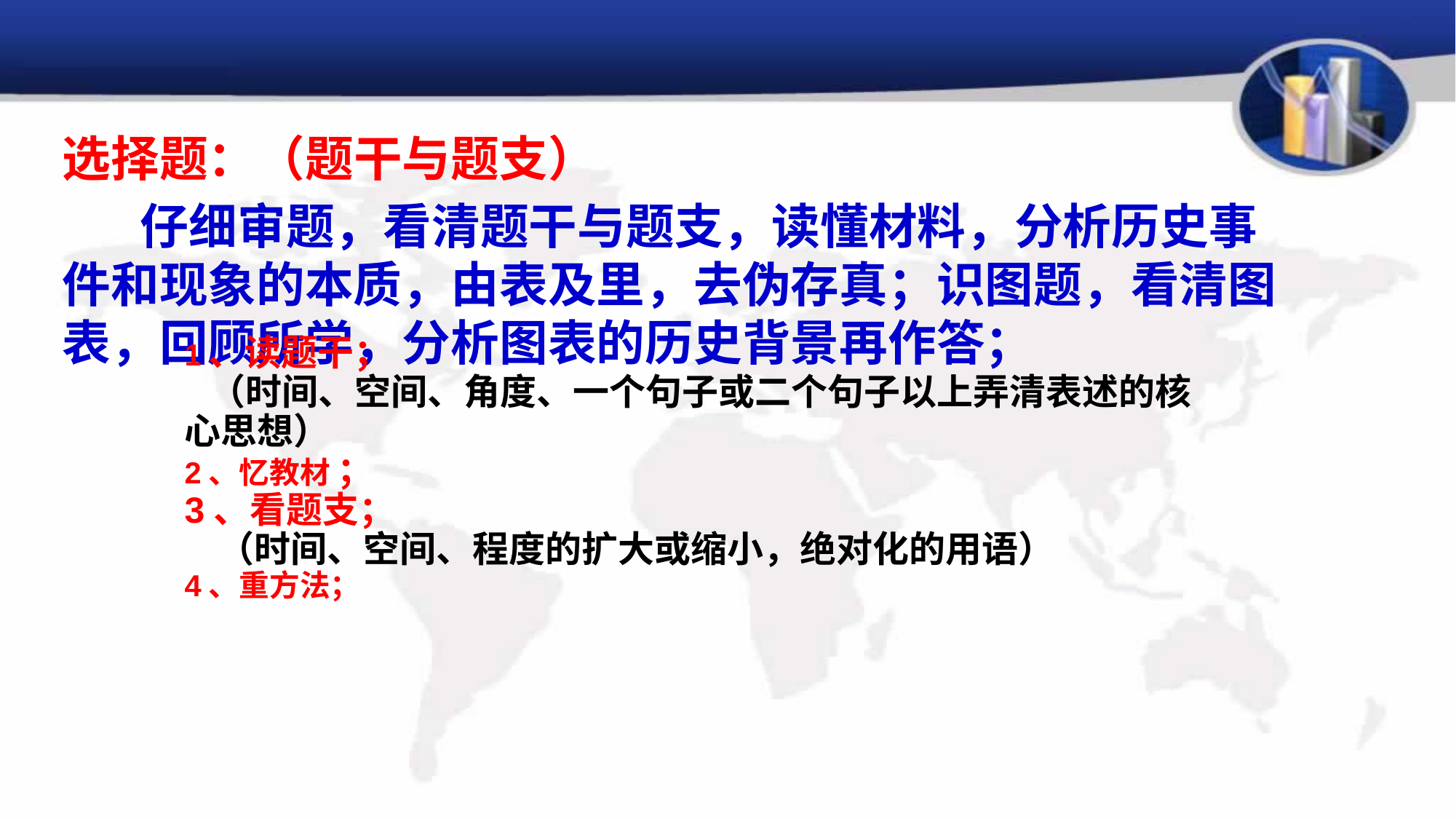

选择题：（题干与题支）
      仔细审题，看清题干与题支，读懂材料，分析历史事件和现象的本质，由表及里，去伪存真；识图题，看清图表，回顾所学，分析图表的历史背景再作答；

1、读题干；
  （时间、空间、角度、一个句子或二个句子以上弄清表述的核心思想）
2、忆教材 ；
3、看题支；
   （时间、空间、程度的扩大或缩小，绝对化的用语）
4、重方法；